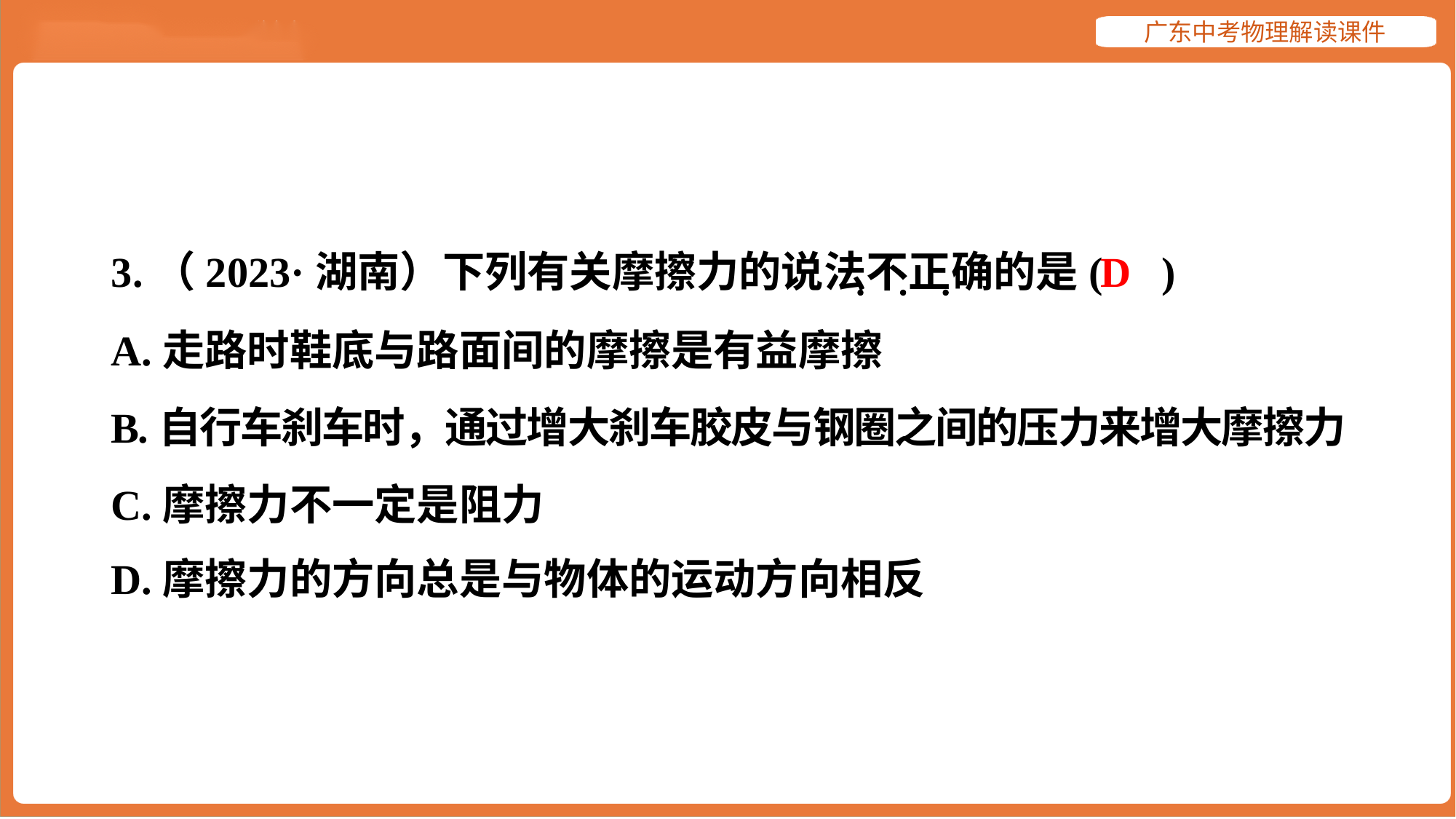

D
3.（2023·湖南）下列有关摩擦力的说法不正确的是(     )

A.走路时鞋底与路面间的摩擦是有益摩擦
B.自行车刹车时，通过增大刹车胶皮与钢圈之间的压力来增大摩擦力
C.摩擦力不一定是阻力
D.摩擦力的方向总是与物体的运动方向相反